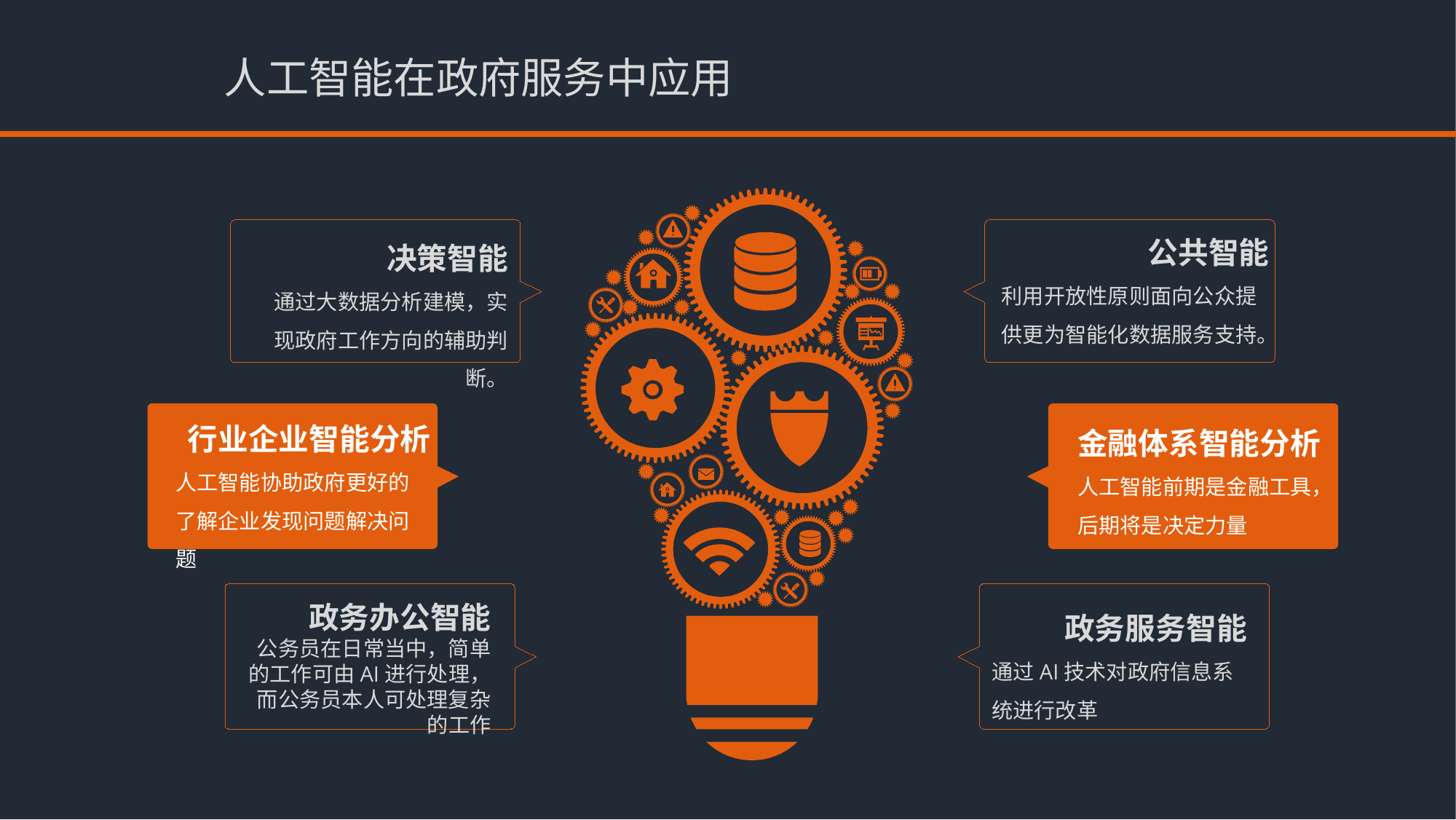

人工智能在政府服务中应用

公共智能
利用开放性原则面向公众提供更为智能化数据服务支持。
决策智能
通过大数据分析建模，实现政府工作方向的辅助判断。

行业企业智能分析
人工智能协助政府更好的了解企业发现问题解决问题

金融体系智能分析人工智能前期是金融工具，后期将是决定力量
政务办公智能
公务员在日常当中，简单的工作可由AI进行处理，而公务员本人可处理复杂的工作
政务服务智能
通过AI技术对政府信息系统进行改革